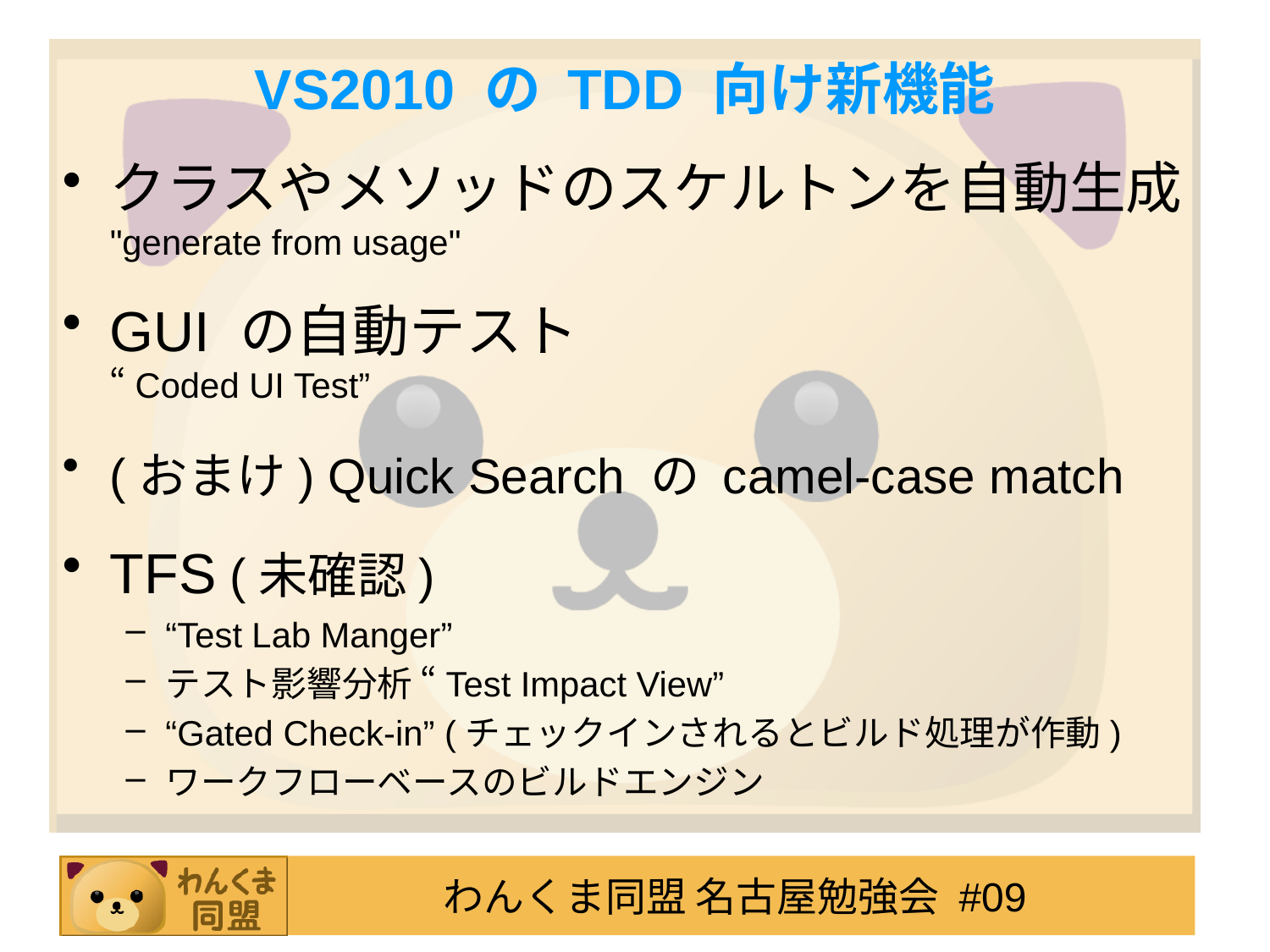

# VS2010 の TDD 向け新機能
クラスやメソッドのスケルトンを自動生成
"generate from usage"
GUI の自動テスト
“Coded UI Test”
(おまけ) Quick Search の camel-case match
TFS (未確認)
“Test Lab Manger”
テスト影響分析 “Test Impact View”
“Gated Check-in” (チェックインされるとビルド処理が作動)
ワークフローベースのビルドエンジン